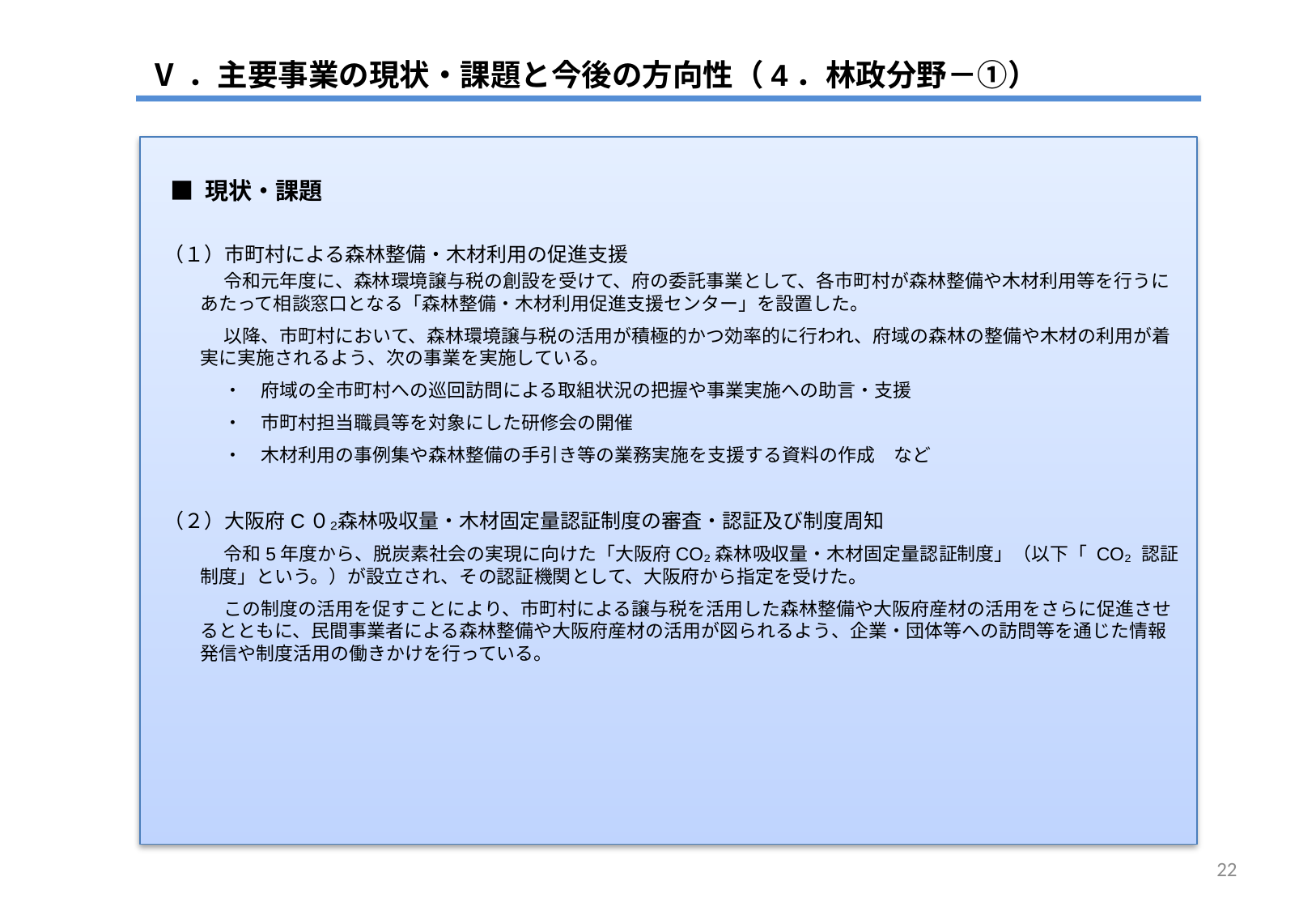

Ⅴ．主要事業の現状・課題と今後の方向性（4．林政分野－①）

■ 現状・課題

（１）市町村による森林整備・木材利用の促進支援
令和元年度に、森林環境譲与税の創設を受けて、府の委託事業として、各市町村が森林整備や木材利用等を行うにあたって相談窓口となる「森林整備・木材利用促進支援センター」を設置した。
以降、市町村において、森林環境譲与税の活用が積極的かつ効率的に行われ、府域の森林の整備や木材の利用が着実に実施されるよう、次の事業を実施している。
・　府域の全市町村への巡回訪問による取組状況の把握や事業実施への助言・支援
・　市町村担当職員等を対象にした研修会の開催
・　木材利用の事例集や森林整備の手引き等の業務実施を支援する資料の作成　など

（２）大阪府C０₂森林吸収量・木材固定量認証制度の審査・認証及び制度周知
令和5年度から、脱炭素社会の実現に向けた「大阪府CO₂森林吸収量・木材固定量認証制度」（以下「 CO₂ 認証制度」という。）が設立され、その認証機関として、大阪府から指定を受けた。
この制度の活用を促すことにより、市町村による譲与税を活用した森林整備や大阪府産材の活用をさらに促進させるとともに、民間事業者による森林整備や大阪府産材の活用が図られるよう、企業・団体等への訪問等を通じた情報発信や制度活用の働きかけを行っている。

22